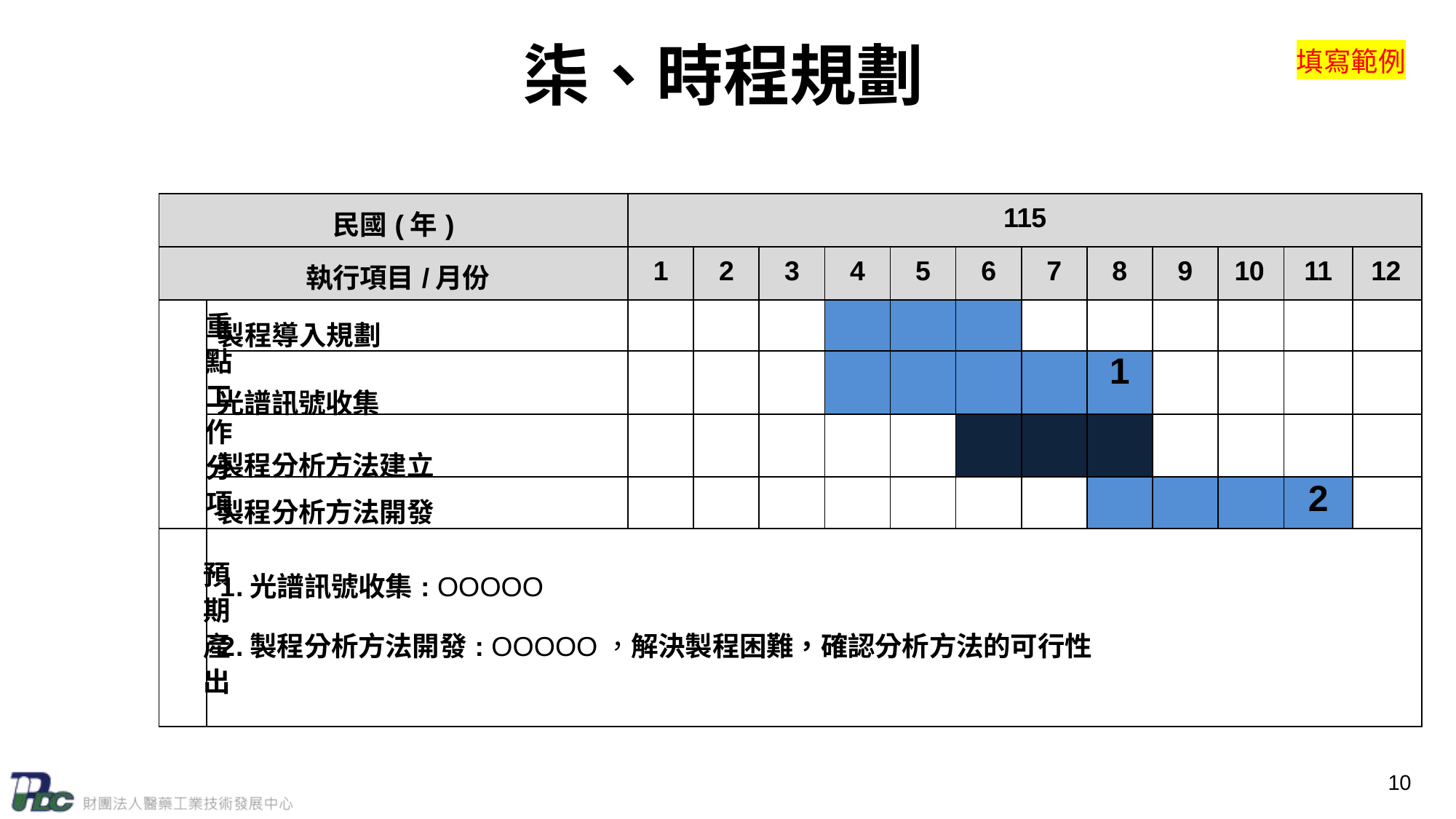

# 柒、時程規劃
填寫範例
| 民國(年) |  | 115 |  |  |  |  |  |  |  |  |  |  |  |
| --- | --- | --- | --- | --- | --- | --- | --- | --- | --- | --- | --- | --- | --- |
| 執行項目/月份 |  | 1 | 2 | 3 | 4 | 5 | 6 | 7 | 8 | 9 | 10 | 11 | 12 |
| 重點工作分項 | 製程導入規劃 |  |  |  |  |  |  |  |  |  |  |  |  |
|  | 光譜訊號收集 |  |  |  |  |  |  |  | 1 |  |  |  |  |
|  | 製程分析方法建立 |  |  |  |  |  |  |  |  |  |  |  |  |
|  | 製程分析方法開發 |  |  |  |  |  |  |  |  |  |  | 2 |  |
| 預期產出 | 光譜訊號收集: OOOOO 製程分析方法開發: OOOOO，解決製程困難，確認分析方法的可行性 |  |  |  |  |  |  |  |  |  |  |  |  |
10